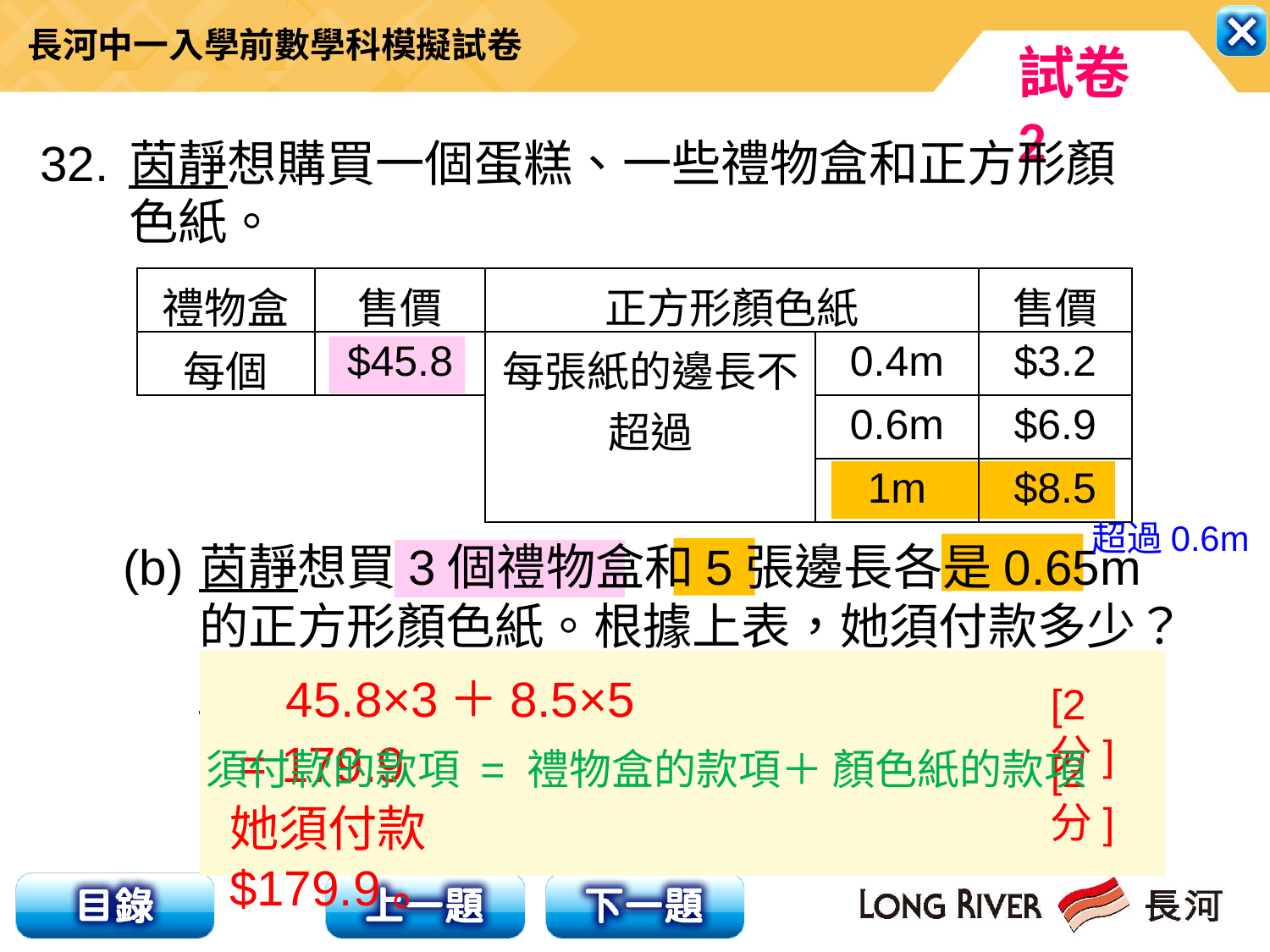

32.
茵靜想購買一個蛋糕、一些禮物盒和正方形顏
色紙。
| 禮物盒 | 售價 | 正方形顏色紙 |  | 售價 |
| --- | --- | --- | --- | --- |
| 每個 | $45.8 | 每張紙的邊長不超過 | 0.4m | $3.2 |
|  |  |  | 0.6m | $6.9 |
|  |  |  | 1m | $8.5 |

超過0.6m
(b)
茵靜想買3個禮物盒和5張邊長各是0.65m的正方形顏色紙。根據上表，她須付款多少？[4分]

李太太購買了2個坐墊和6個直徑各是10.4cm
的盤墊。根據上表，她須付款多少？ [4分]
45.8×3
＋8.5×5
[2分]
= 179.9
  須付款的款項 = 禮物盒的款項＋ 顏色紙的款項
[2分]
她須付款$179.9。